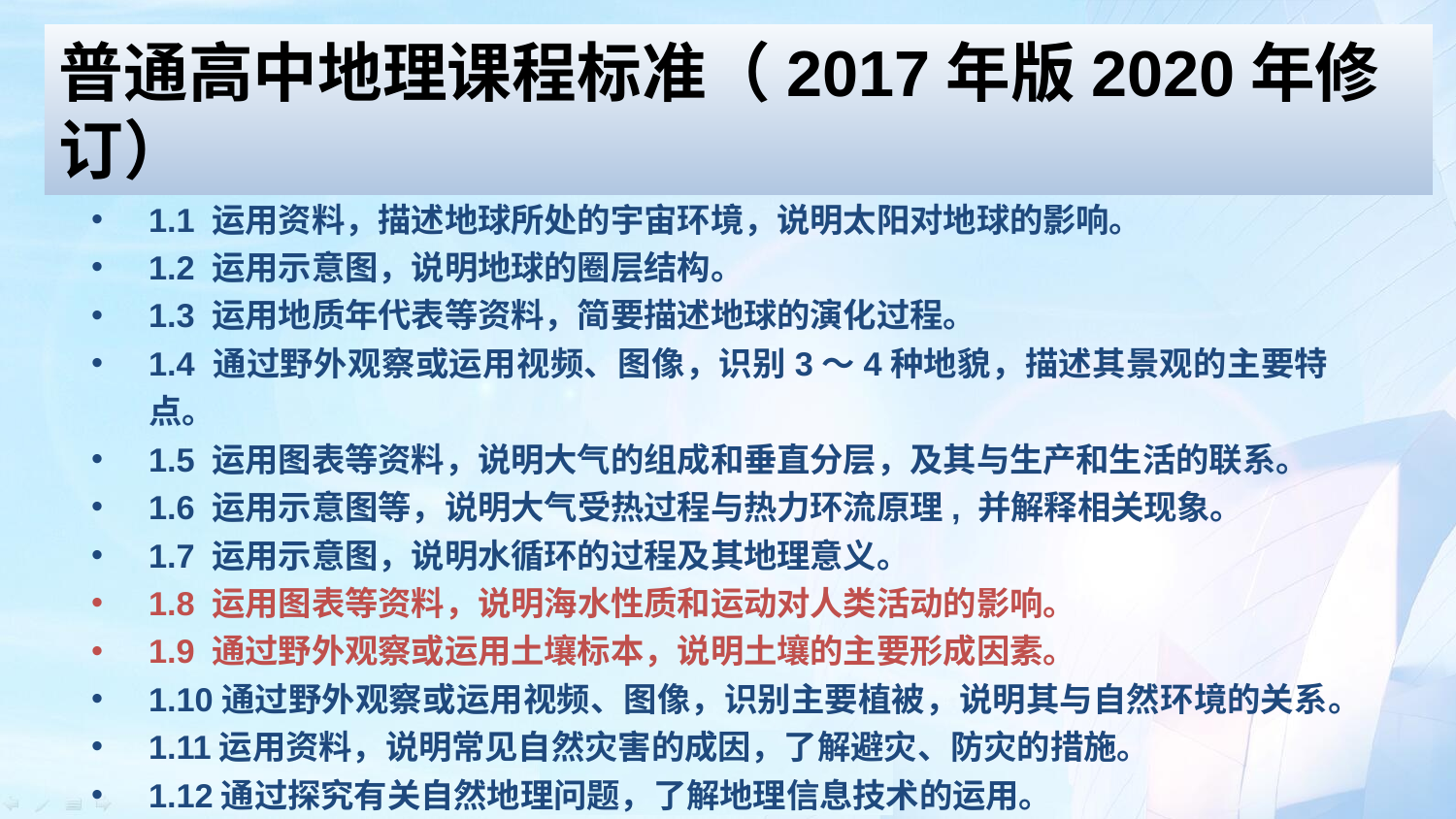

普通高中地理课程标准（2017年版2020年修订）
课程内容要求
地理1
1.1 运用资料，描述地球所处的宇宙环境，说明太阳对地球的影响。
1.2 运用示意图，说明地球的圈层结构。
1.3 运用地质年代表等资料，简要描述地球的演化过程。
1.4 通过野外观察或运用视频、图像，识别3～4种地貌，描述其景观的主要特点。
1.5 运用图表等资料，说明大气的组成和垂直分层，及其与生产和生活的联系。
1.6 运用示意图等，说明大气受热过程与热力环流原理, 并解释相关现象。
1.7 运用示意图，说明水循环的过程及其地理意义。
1.8 运用图表等资料，说明海水性质和运动对人类活动的影响。
1.9 通过野外观察或运用土壤标本，说明土壤的主要形成因素。
1.10通过野外观察或运用视频、图像，识别主要植被，说明其与自然环境的关系。
1.11运用资料，说明常见自然灾害的成因，了解避灾、防灾的措施。
1.12通过探究有关自然地理问题，了解地理信息技术的运用。